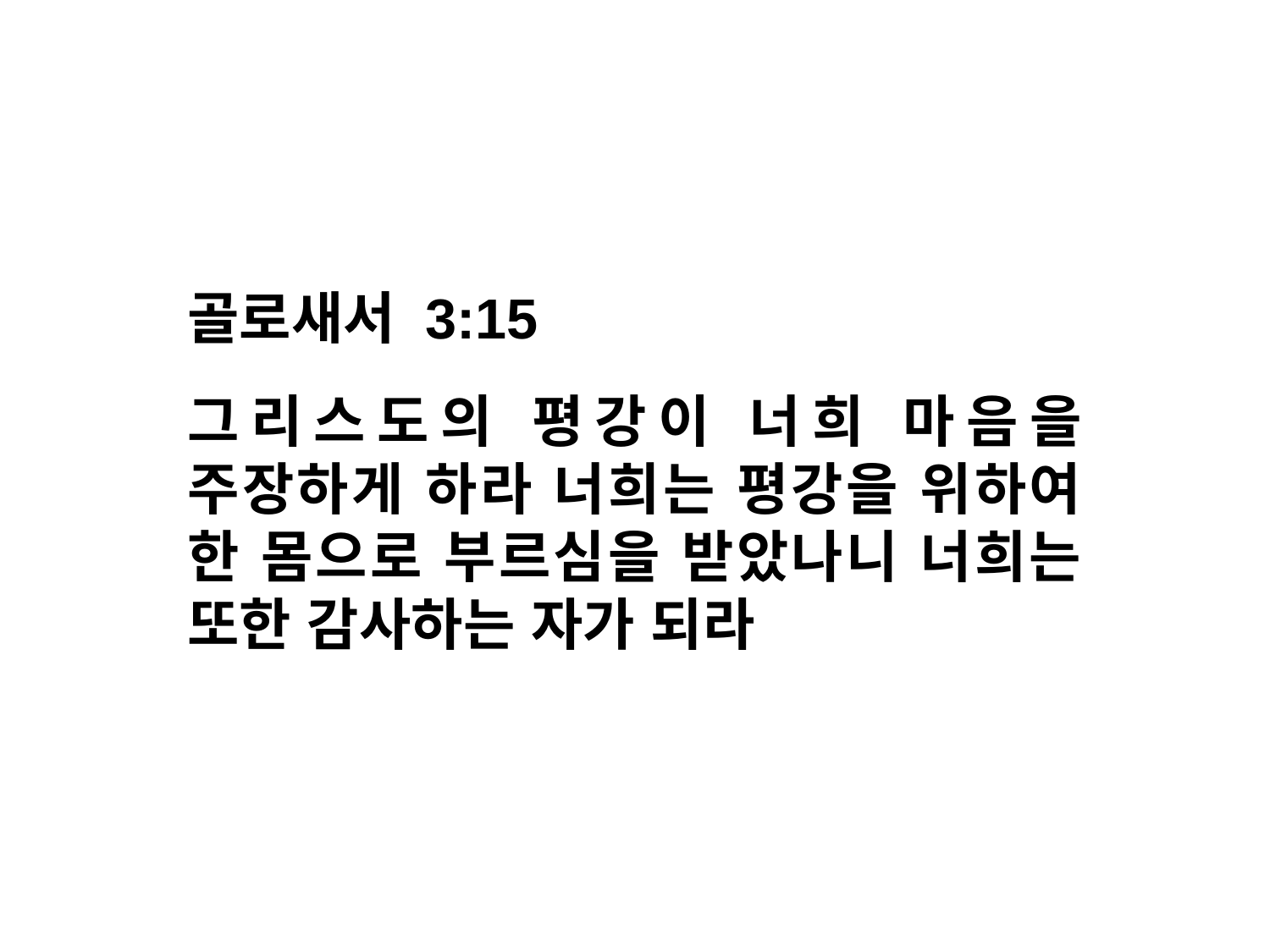

골로새서 3:15
그리스도의 평강이 너희 마음을 주장하게 하라 너희는 평강을 위하여 한 몸으로 부르심을 받았나니 너희는 또한 감사하는 자가 되라